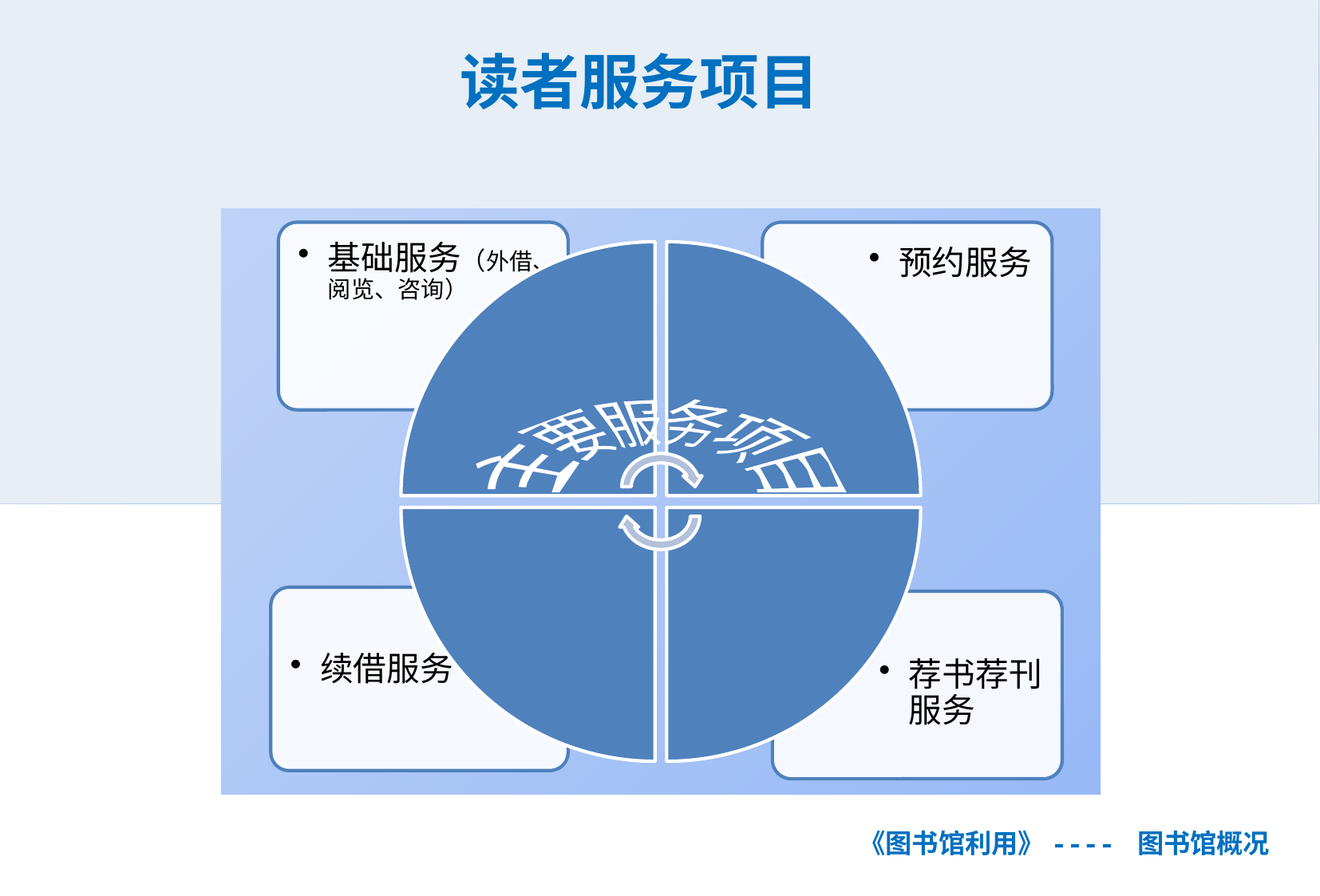

读者服务项目
荐书荐刊服务
续借服务
预约服务
基础服务（外借、阅览、咨询）

主要服务项目
《图书馆利用》---- 图书馆概况